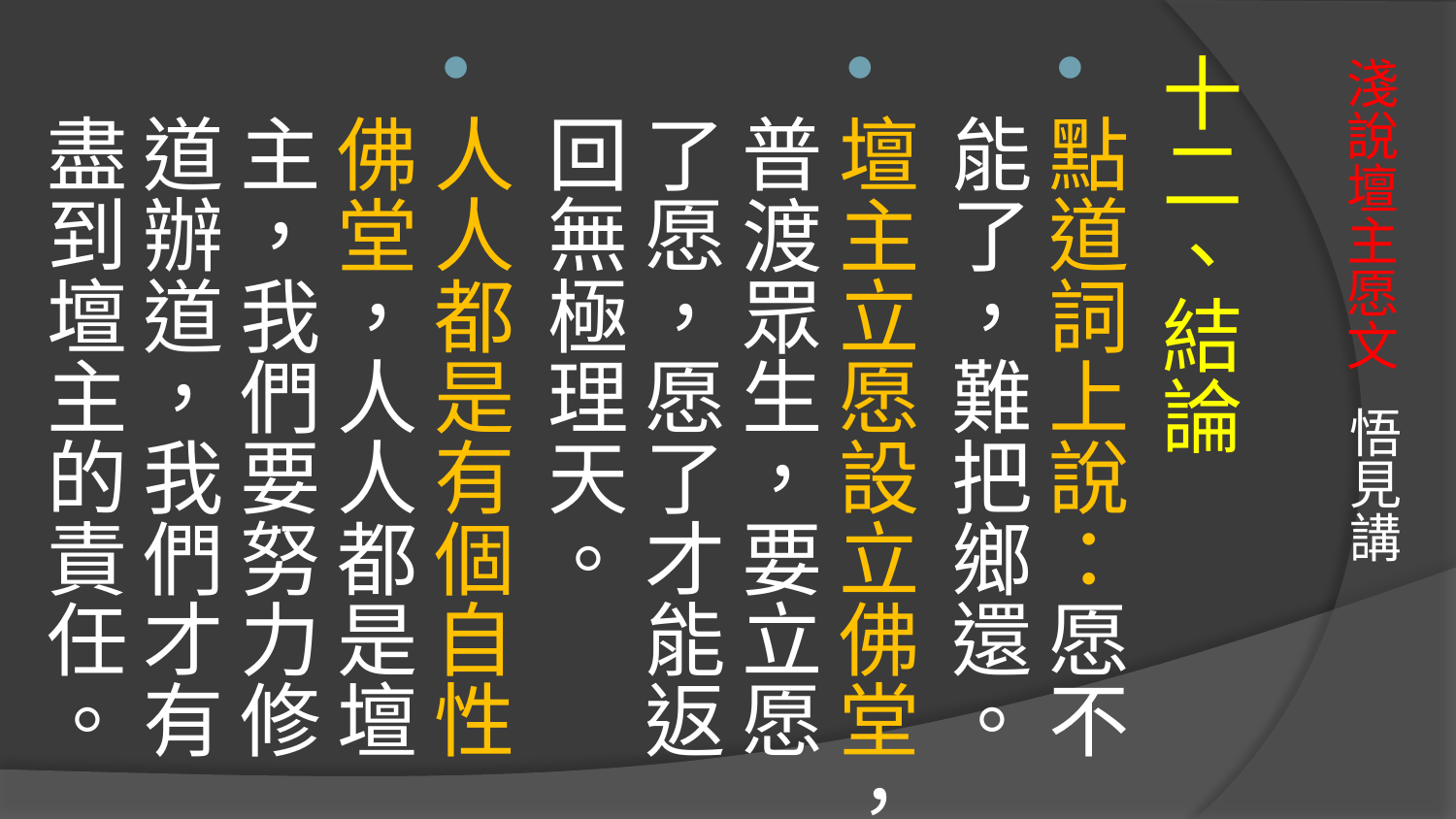

十二、結論
點道詞上說：愿不能了，難把鄉還。
壇主立愿設立佛堂，普渡眾生，要立愿了愿，愿了才能返回無極理天。
人人都是有個自性佛堂，人人都是壇主，我們要努力修道辦道，我們才有盡到壇主的責任。
# 淺說壇主愿文   悟見講